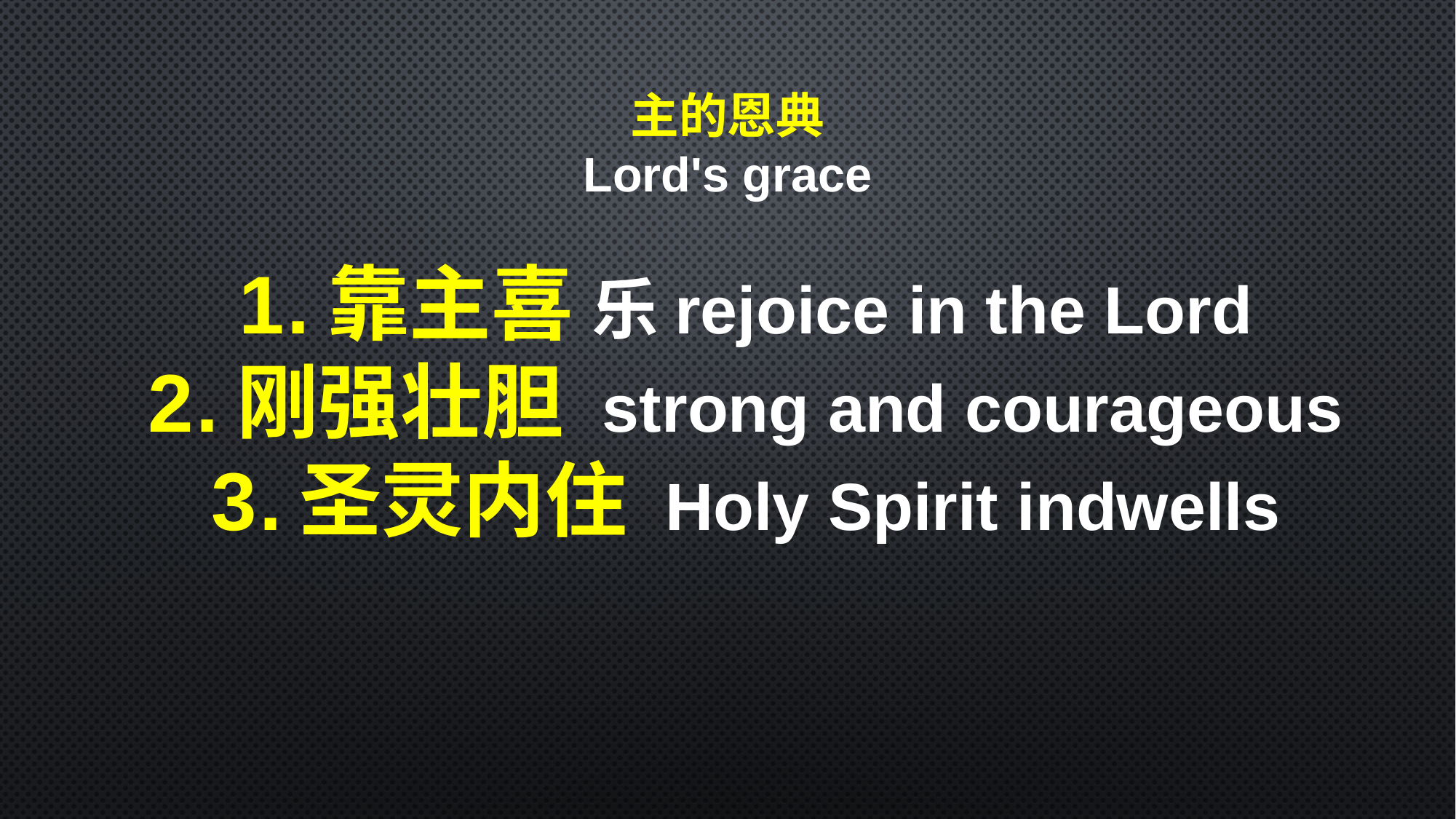

主的恩典
Lord's grace
靠主喜 乐rejoice in the Lord
刚强壮胆 strong and courageous
圣灵内住 Holy Spirit indwells